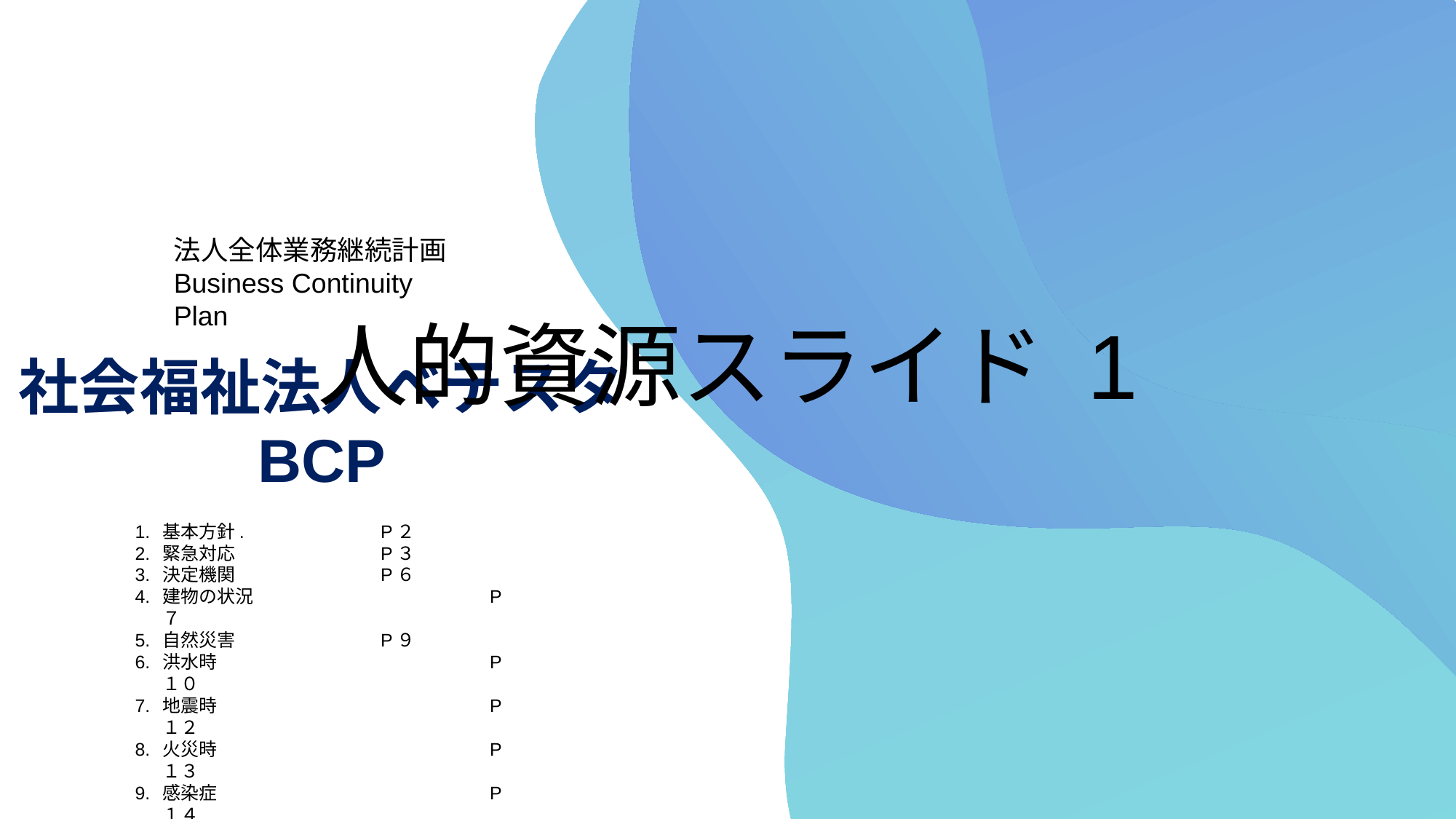

# 人的資源スライド 1
法人全体業務継続計画
Business Continuity Plan
社会福祉法人ベテスタ
BCP
基本方針.　		P２
緊急対応　		P３
決定機関　		P６
建物の状況　		P７
自然災害　		P９
洪水時　			P１０
地震時　			P１２
火災時　			P１３
感染症　			P１４
各種情報　		P１７
各種連絡用システム　		P２１